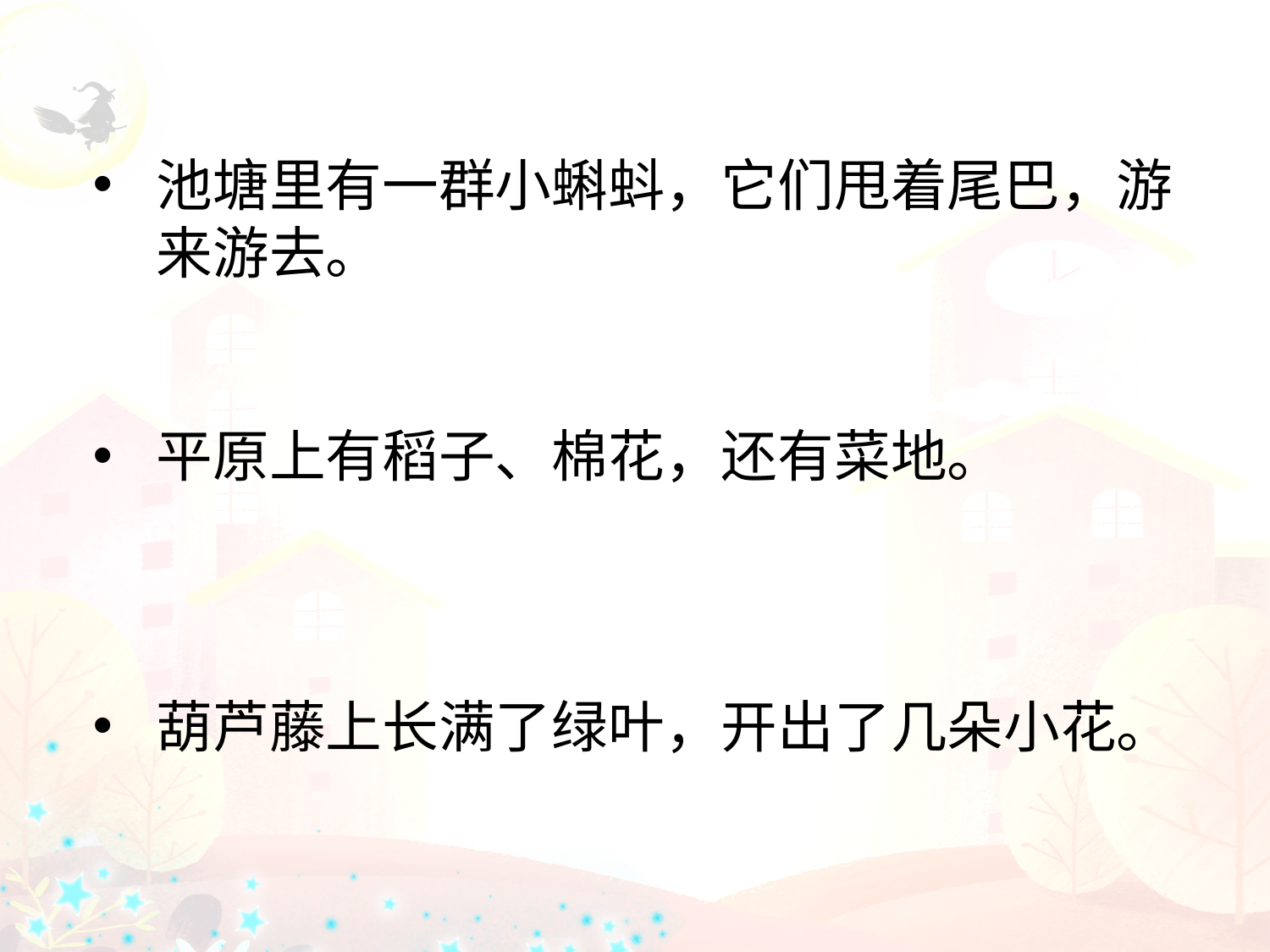

池塘里有一群小蝌蚪，它们甩着尾巴，游来游去。

平原上有稻子、棉花，还有菜地。

葫芦藤上长满了绿叶，开出了几朵小花。